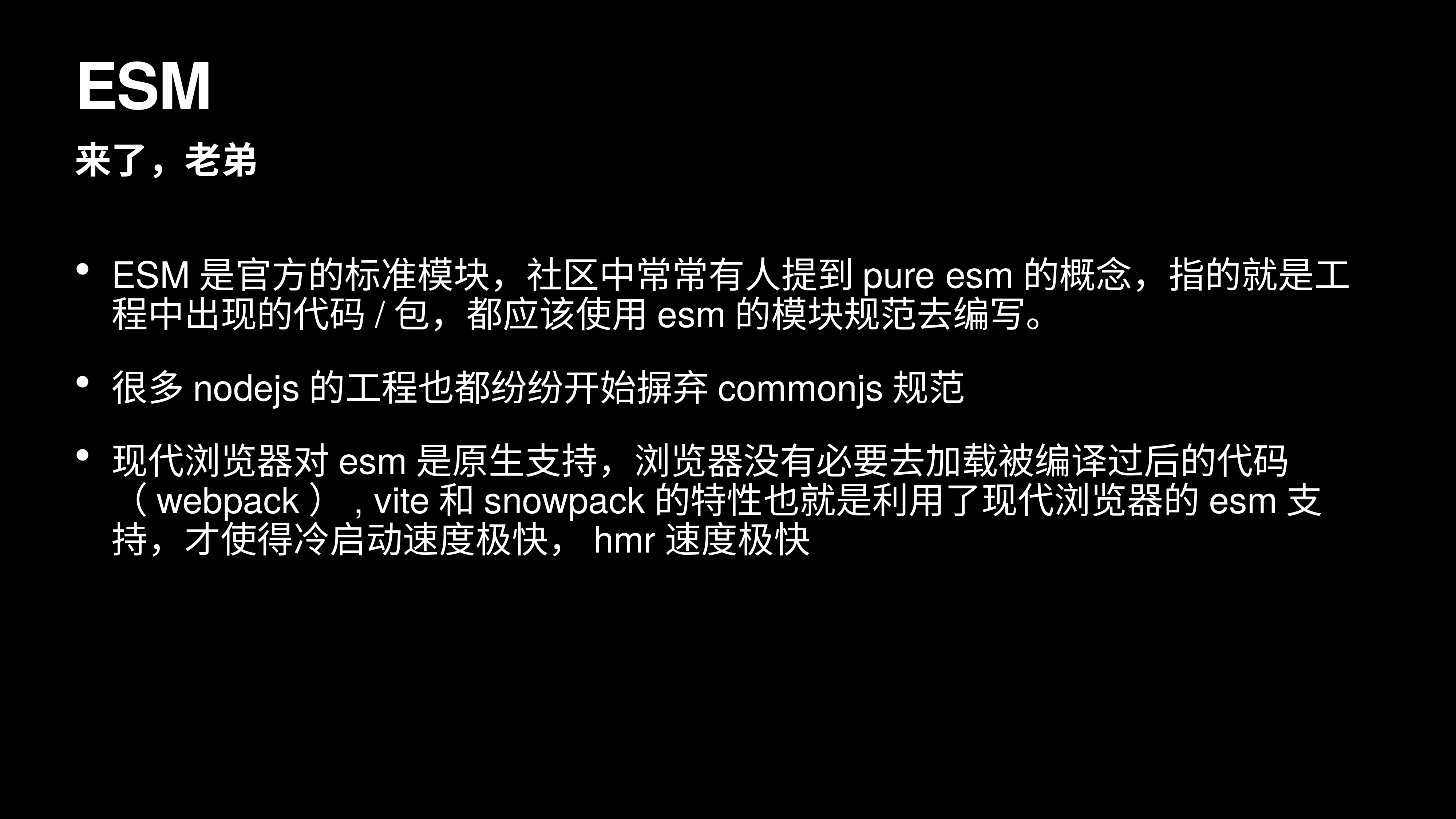

# ESM
来了，老弟
ESM是官方的标准模块，社区中常常有人提到pure esm的概念，指的就是工程中出现的代码/包，都应该使用esm的模块规范去编写。
很多nodejs的工程也都纷纷开始摒弃commonjs规范
现代浏览器对esm是原生支持，浏览器没有必要去加载被编译过后的代码（webpack）, vite和snowpack的特性也就是利用了现代浏览器的esm支持，才使得冷启动速度极快，hmr速度极快